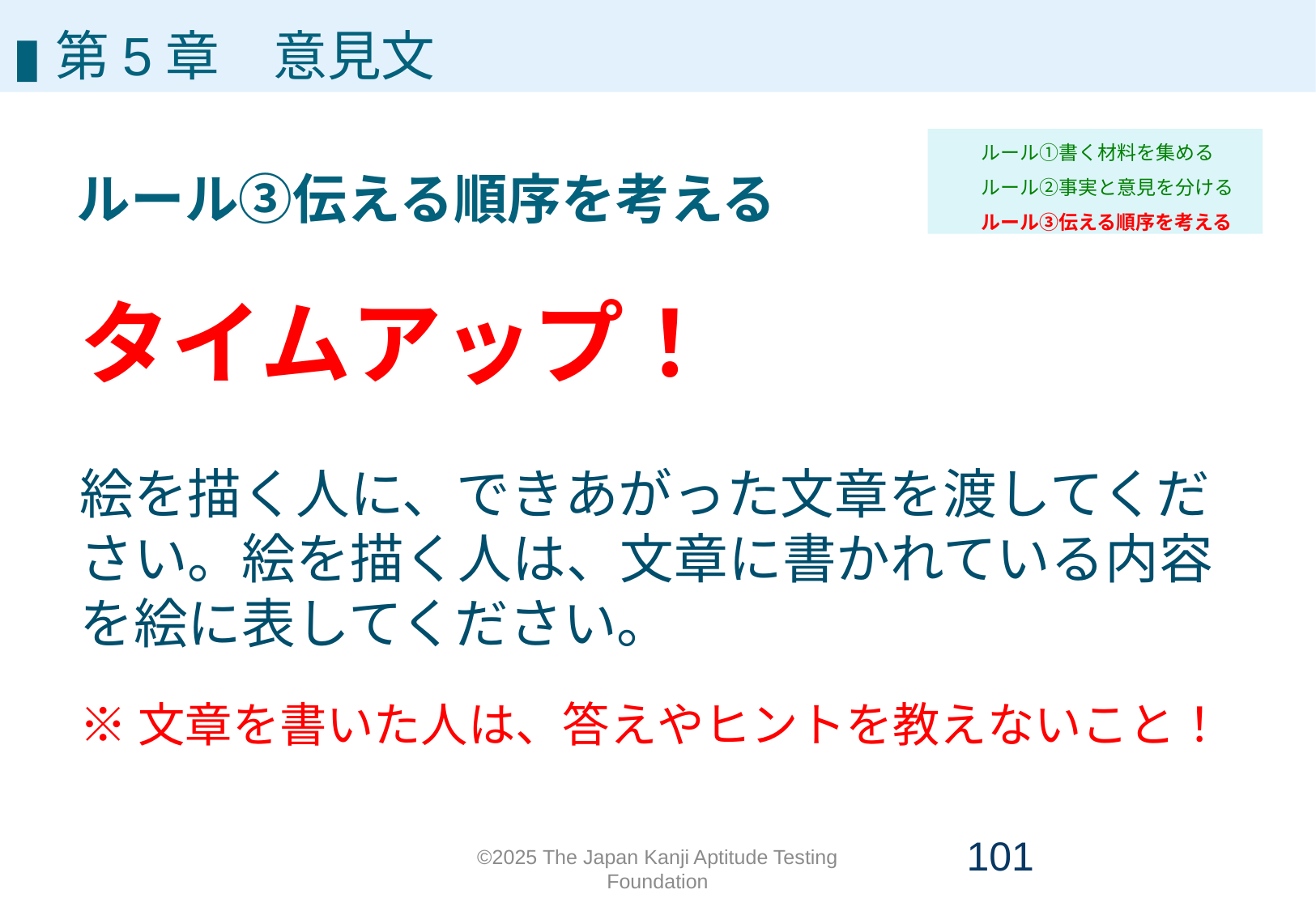

# 第5章
▮第5章　意見文
ルール①書く材料を集める
ルール②事実と意見を分ける
ルール③伝える順序を考える
ルール③伝える順序を考える
タイムアップ！

絵を描く人に、できあがった文章を渡してください。絵を描く人は、文章に書かれている内容を絵に表してください。

※文章を書いた人は、答えやヒントを教えないこと！
©2025 The Japan Kanji Aptitude Testing Foundation
101